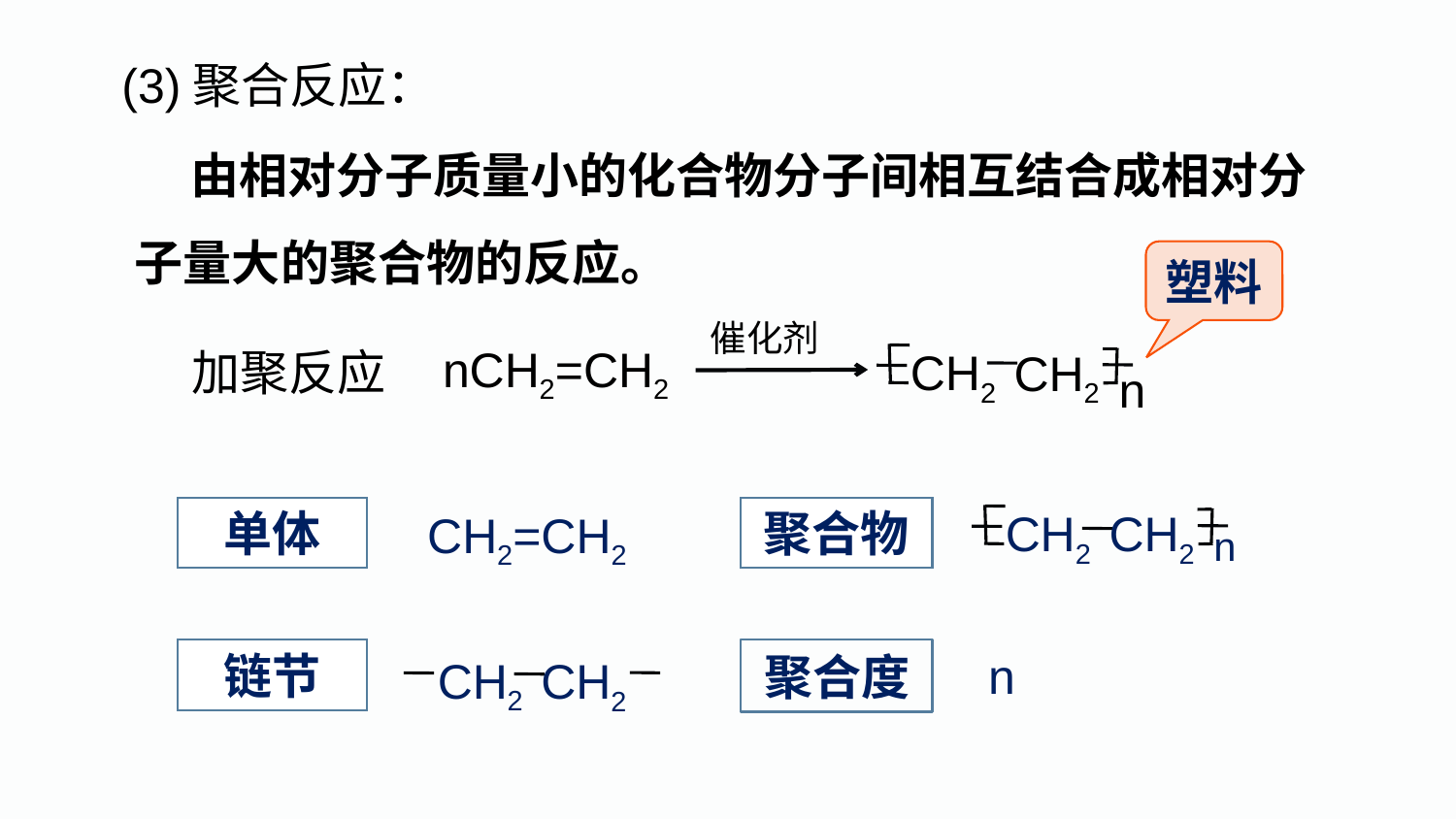

(3)聚合反应：
    由相对分子质量小的化合物分子间相互结合成相对分子量大的聚合物的反应。
塑料
催化剂
nCH2=CH2
CH2
CH2
n
加聚反应
CH2
CH2
n
单体
聚合物
CH2=CH2
n
链节
聚合度
CH2
CH2